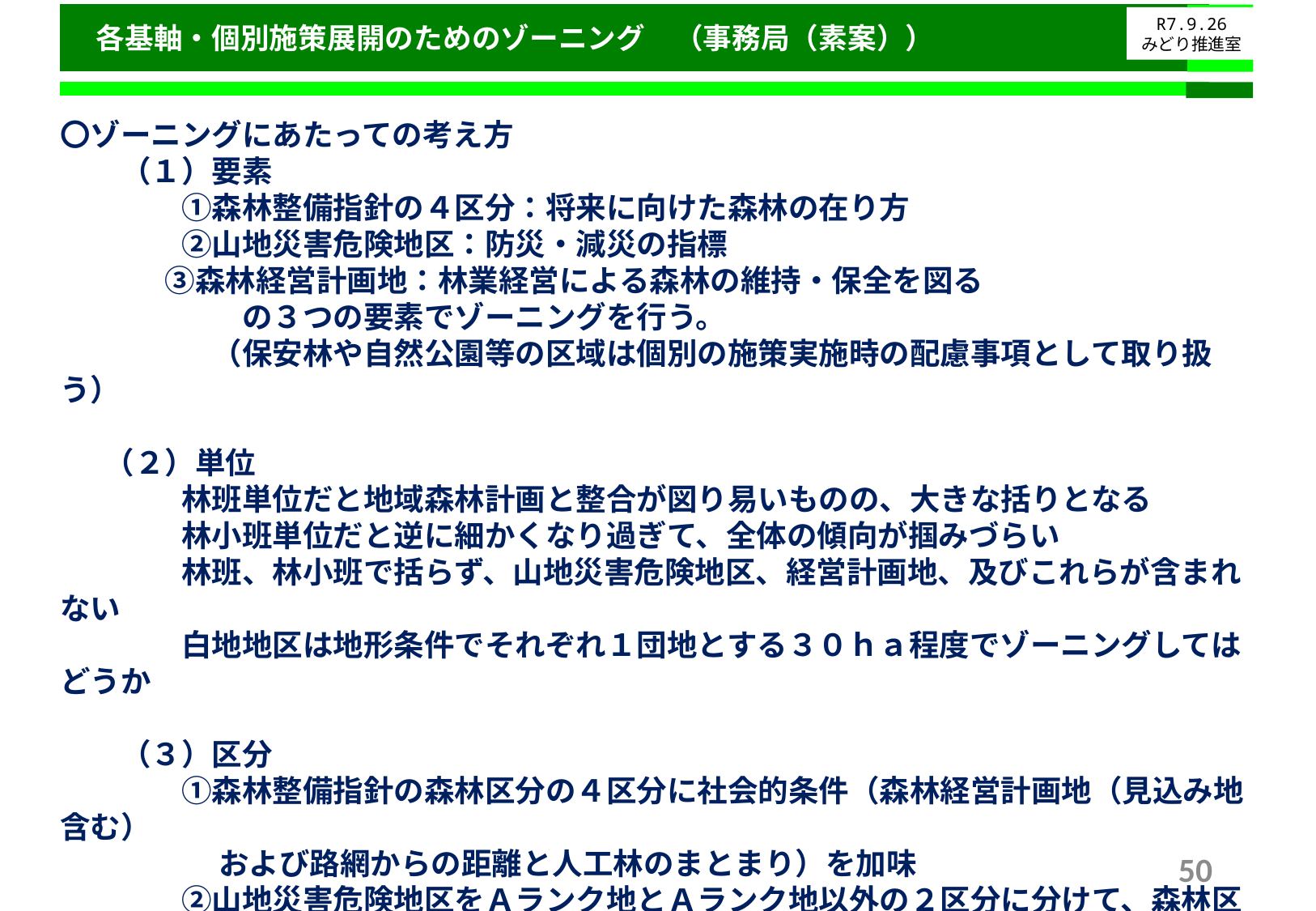

各基軸・個別施策展開のためのゾーニング　（事務局（素案））

R7.9.26
みどり推進室
〇ゾーニングにあたっての考え方
　　（１）要素
　　　　①森林整備指針の４区分：将来に向けた森林の在り方
　　　　②山地災害危険地区：防災・減災の指標
　 　　 ③森林経営計画地：林業経営による森林の維持・保全を図る
　　　　　　の３つの要素でゾーニングを行う。
　　　　　（保安林や自然公園等の区域は個別の施策実施時の配慮事項として取り扱う）

　  （２）単位
　　　　林班単位だと地域森林計画と整合が図り易いものの、大きな括りとなる
　　　　林小班単位だと逆に細かくなり過ぎて、全体の傾向が掴みづらい
　　　　林班、林小班で括らず、山地災害危険地区、経営計画地、及びこれらが含まれない
　　　　白地地区は地形条件でそれぞれ１団地とする３０ｈａ程度でゾーニングしてはどうか

　　（３）区分
　　　　①森林整備指針の森林区分の４区分に社会的条件（森林経営計画地（見込み地含む）
　　　　　 および路網からの距離と人工林のまとまり）を加味
　　　　②山地災害危険地区をＡランク地とＡランク地以外の２区分に分けて、森林区分を
　　　　　 施策タイプに更に分類

50